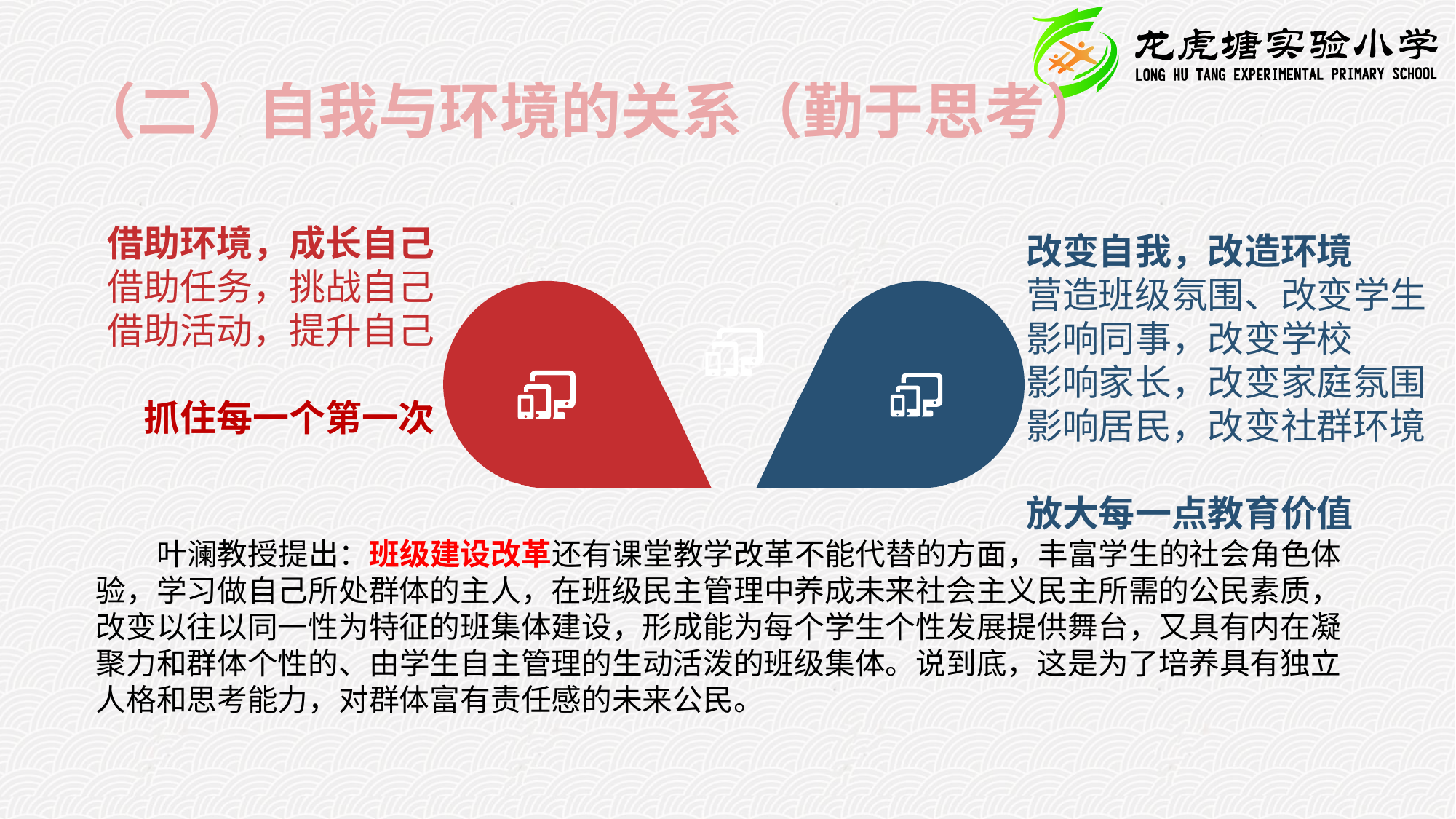

（二）自我与环境的关系（勤于思考）
借助环境，成长自己
借助任务，挑战自己
借助活动，提升自己

抓住每一个第一次
改变自我，改造环境
营造班级氛围、改变学生
影响同事，改变学校
影响家长，改变家庭氛围
影响居民，改变社群环境

放大每一点教育价值

        叶澜教授提出：班级建设改革还有课堂教学改革不能代替的方面，丰富学生的社会角色体验，学习做自己所处群体的主人，在班级民主管理中养成未来社会主义民主所需的公民素质，改变以往以同一性为特征的班集体建设，形成能为每个学生个性发展提供舞台，又具有内在凝聚力和群体个性的、由学生自主管理的生动活泼的班级集体。说到底，这是为了培养具有独立人格和思考能力，对群体富有责任感的未来公民。